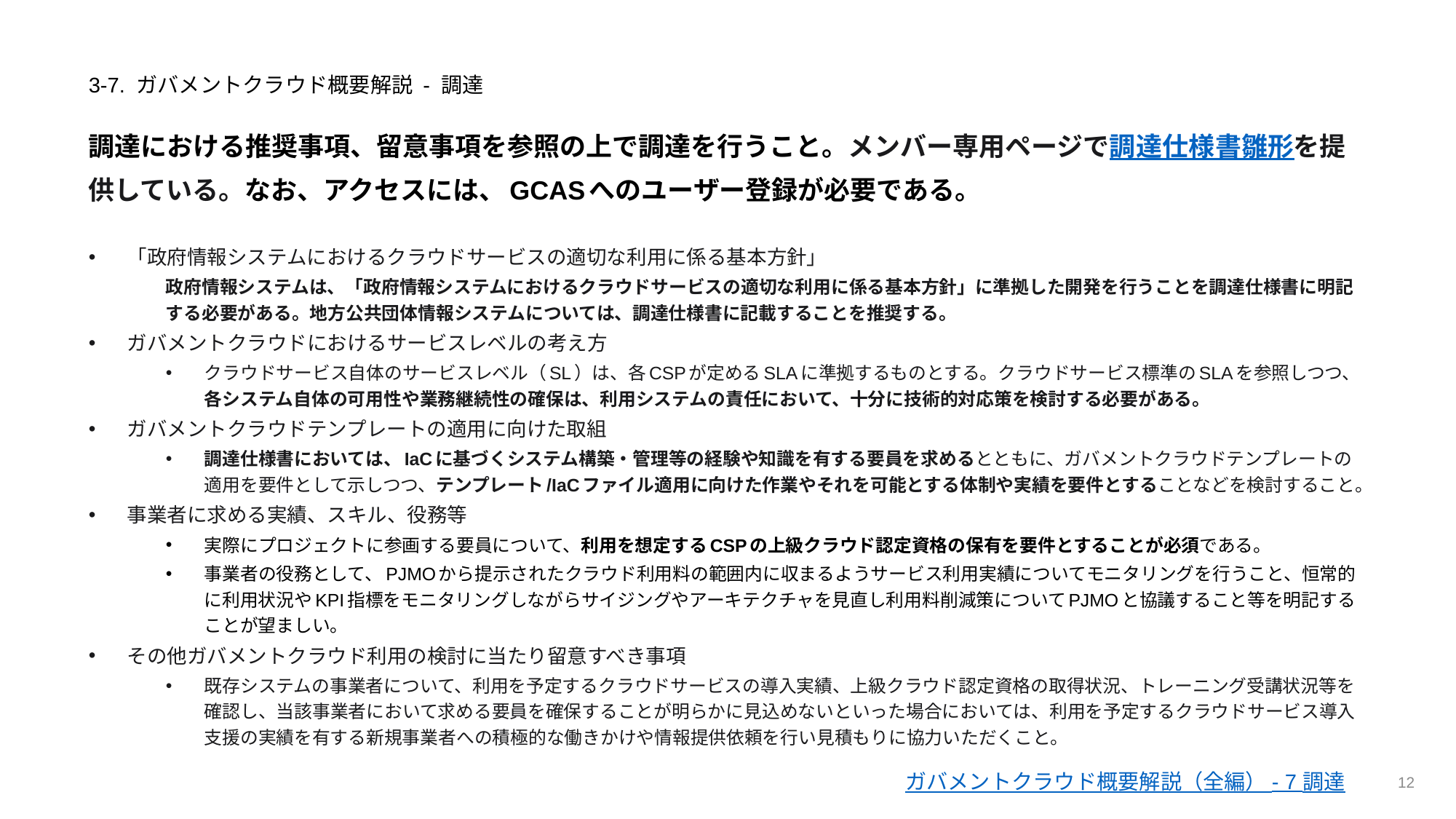

# 3-7. ガバメントクラウド概要解説 - 調達
調達における推奨事項、留意事項を参照の上で調達を行うこと。メンバー専用ページで調達仕様書雛形を提供している。なお、アクセスには、GCASへのユーザー登録が必要である。

「政府情報システムにおけるクラウドサービスの適切な利用に係る基本方針」
政府情報システムは、「政府情報システムにおけるクラウドサービスの適切な利用に係る基本方針」に準拠した開発を行うことを調達仕様書に明記する必要がある。地方公共団体情報システムについては、調達仕様書に記載することを推奨する。
ガバメントクラウドにおけるサービスレベルの考え方
クラウドサービス自体のサービスレベル（SL）は、各CSPが定めるSLAに準拠するものとする。クラウドサービス標準のSLAを参照しつつ、各システム自体の可用性や業務継続性の確保は、利用システムの責任において、十分に技術的対応策を検討する必要がある。
ガバメントクラウドテンプレートの適用に向けた取組
調達仕様書においては、IaCに基づくシステム構築・管理等の経験や知識を有する要員を求めるとともに、ガバメントクラウドテンプレートの適用を要件として示しつつ、テンプレート/IaCファイル適用に向けた作業やそれを可能とする体制や実績を要件とすることなどを検討すること。
事業者に求める実績、スキル、役務等
実際にプロジェクトに参画する要員について、利用を想定するCSPの上級クラウド認定資格の保有を要件とすることが必須である。
事業者の役務として、PJMOから提示されたクラウド利用料の範囲内に収まるようサービス利用実績についてモニタリングを行うこと、恒常的に利用状況やKPI指標をモニタリングしながらサイジングやアーキテクチャを見直し利用料削減策についてPJMOと協議すること等を明記することが望ましい。
その他ガバメントクラウド利用の検討に当たり留意すべき事項
既存システムの事業者について、利用を予定するクラウドサービスの導入実績、上級クラウド認定資格の取得状況、トレーニング受講状況等を確認し、当該事業者において求める要員を確保することが明らかに見込めないといった場合においては、利用を予定するクラウドサービス導入支援の実績を有する新規事業者への積極的な働きかけや情報提供依頼を行い見積もりに協力いただくこと。
12
ガバメントクラウド概要解説（全編） - 7 調達